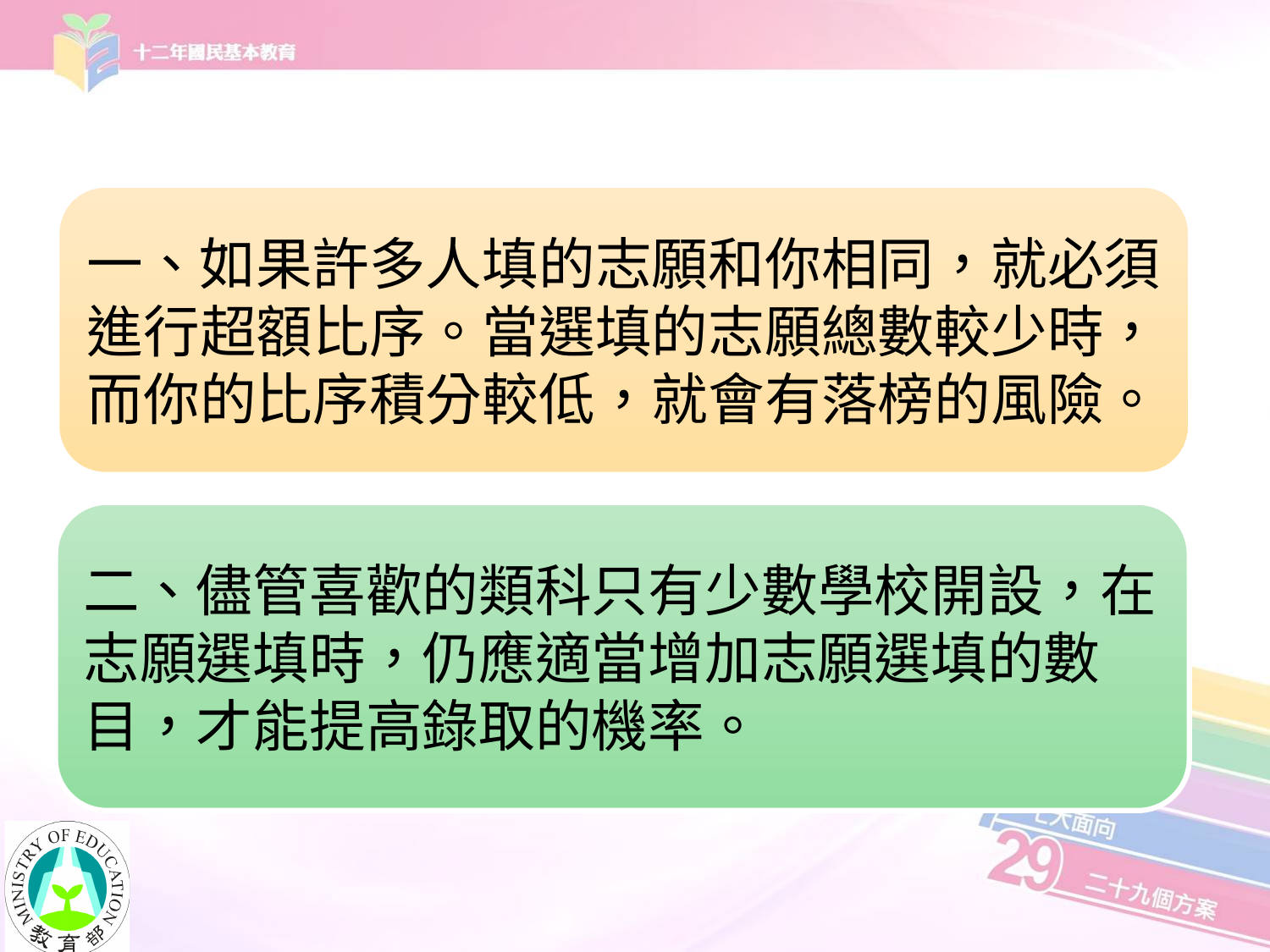

一、如果許多人填的志願和你相同，就必須進行超額比序。當選填的志願總數較少時，而你的比序積分較低，就會有落榜的風險。
二、儘管喜歡的類科只有少數學校開設，在志願選填時，仍應適當增加志願選填的數目，才能提高錄取的機率。